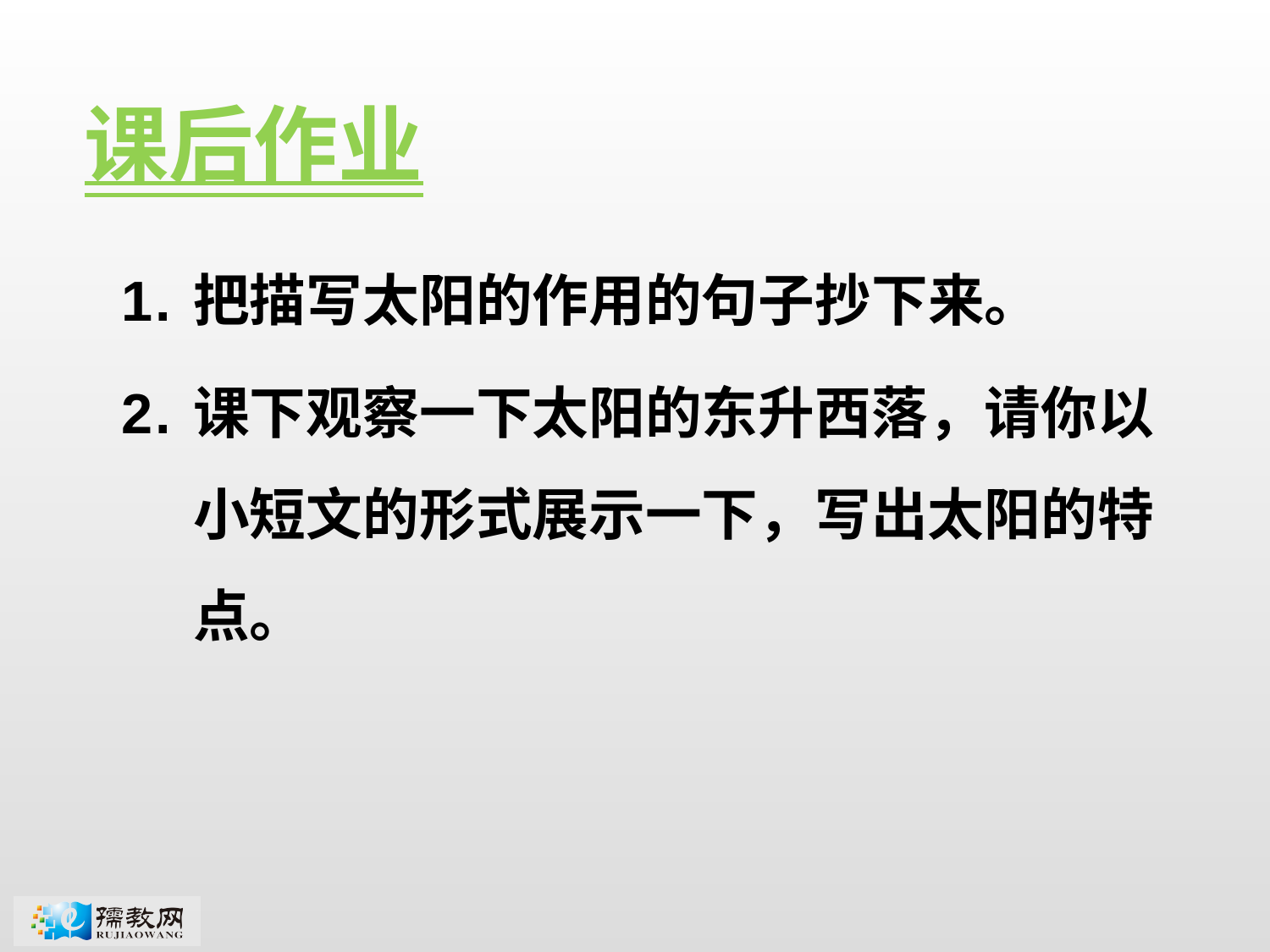

课后作业
把描写太阳的作用的句子抄下来。
课下观察一下太阳的东升西落，请你以小短文的形式展示一下，写出太阳的特点。